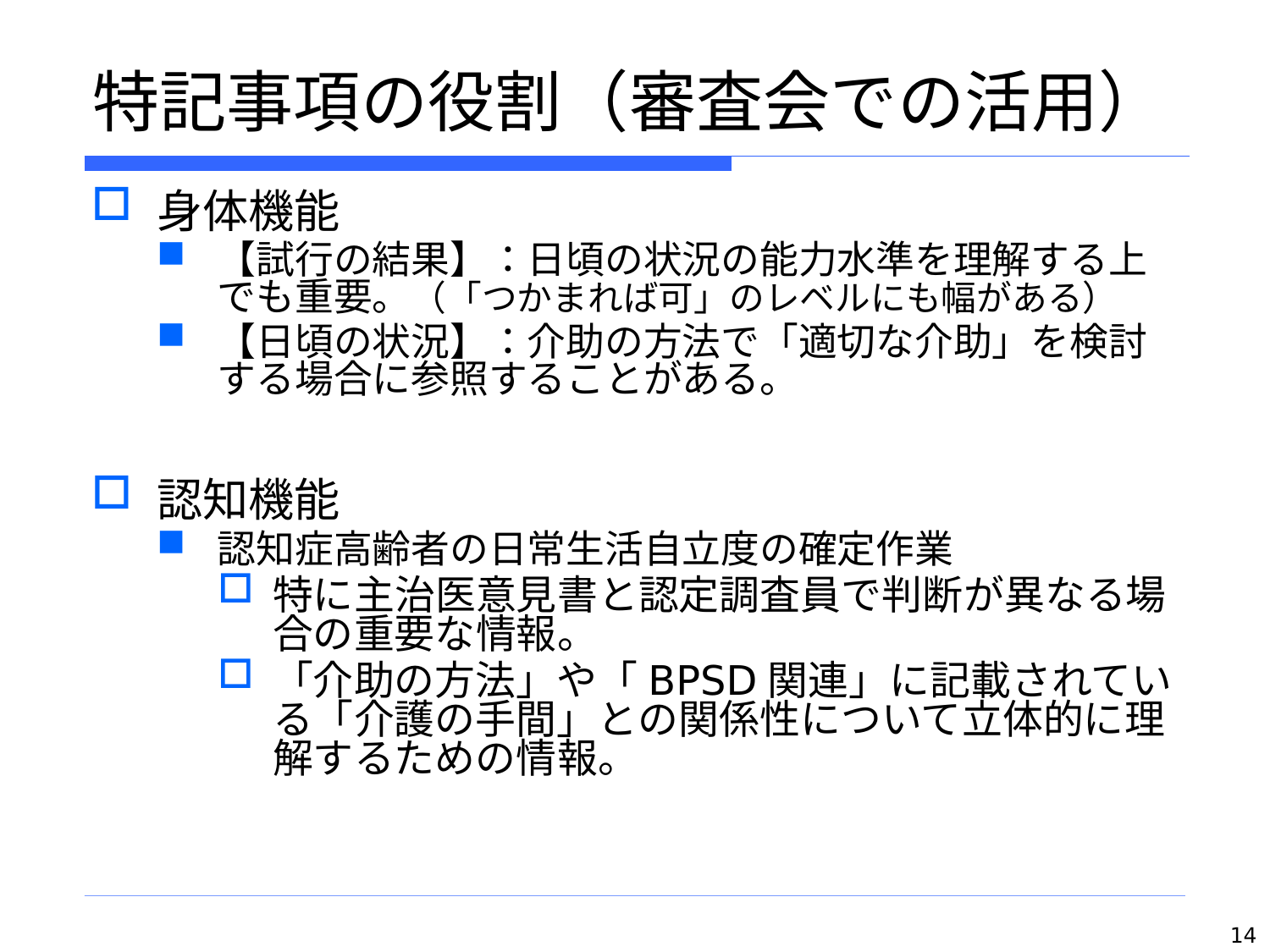

# 特記事項の役割（審査会での活用）
身体機能
【試行の結果】：日頃の状況の能力水準を理解する上でも重要。（「つかまれば可」のレベルにも幅がある）
【日頃の状況】：介助の方法で「適切な介助」を検討する場合に参照することがある。

認知機能
認知症高齢者の日常生活自立度の確定作業
特に主治医意見書と認定調査員で判断が異なる場合の重要な情報。
「介助の方法」や「BPSD関連」に記載されている「介護の手間」との関係性について立体的に理解するための情報。

14